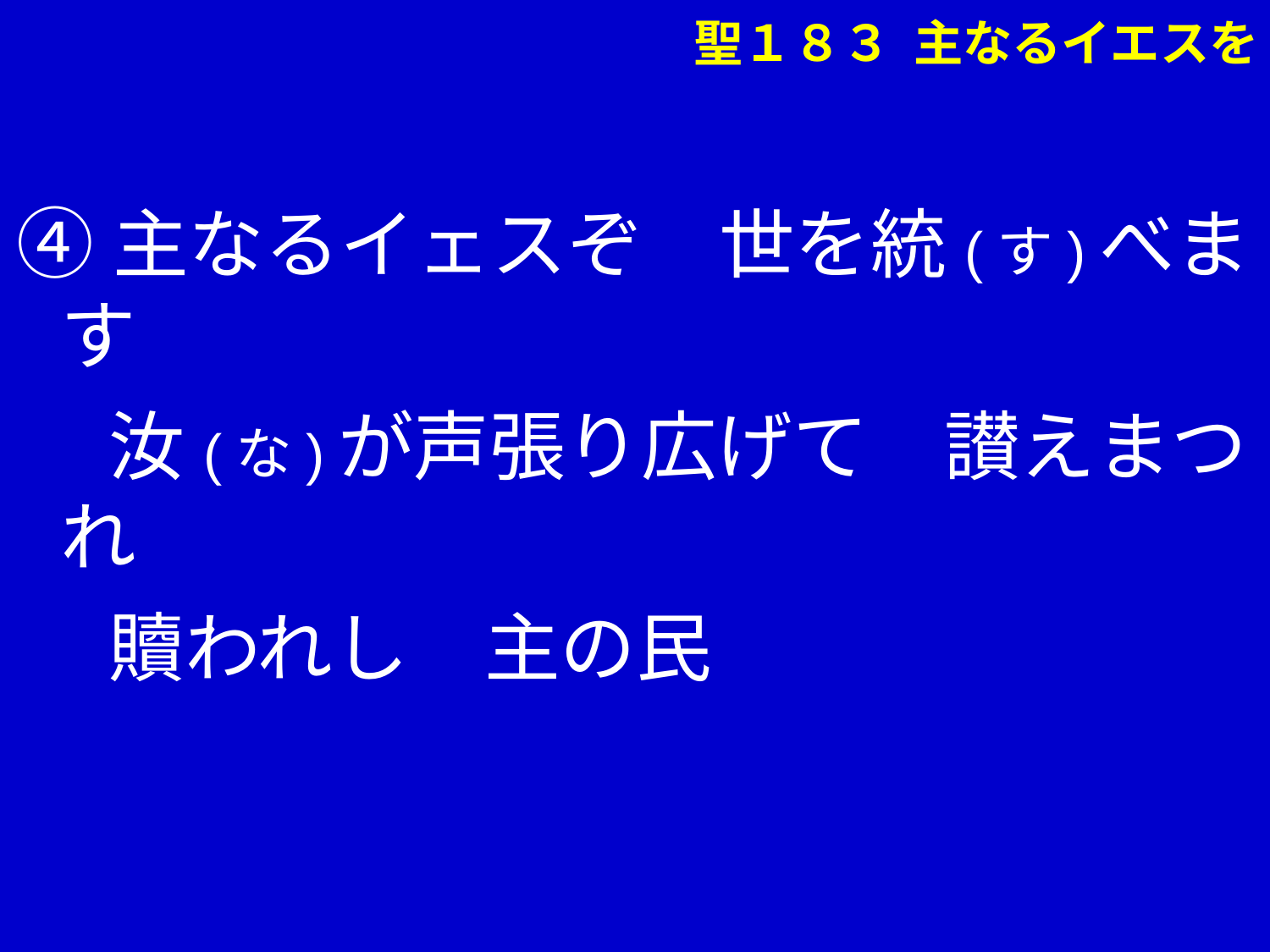

聖１８３  主なるイエスを

④主なるイェスぞ　世を統(す)べます
　 汝(な)が声張り広げて　讃えまつれ
　 贖われし　主の民